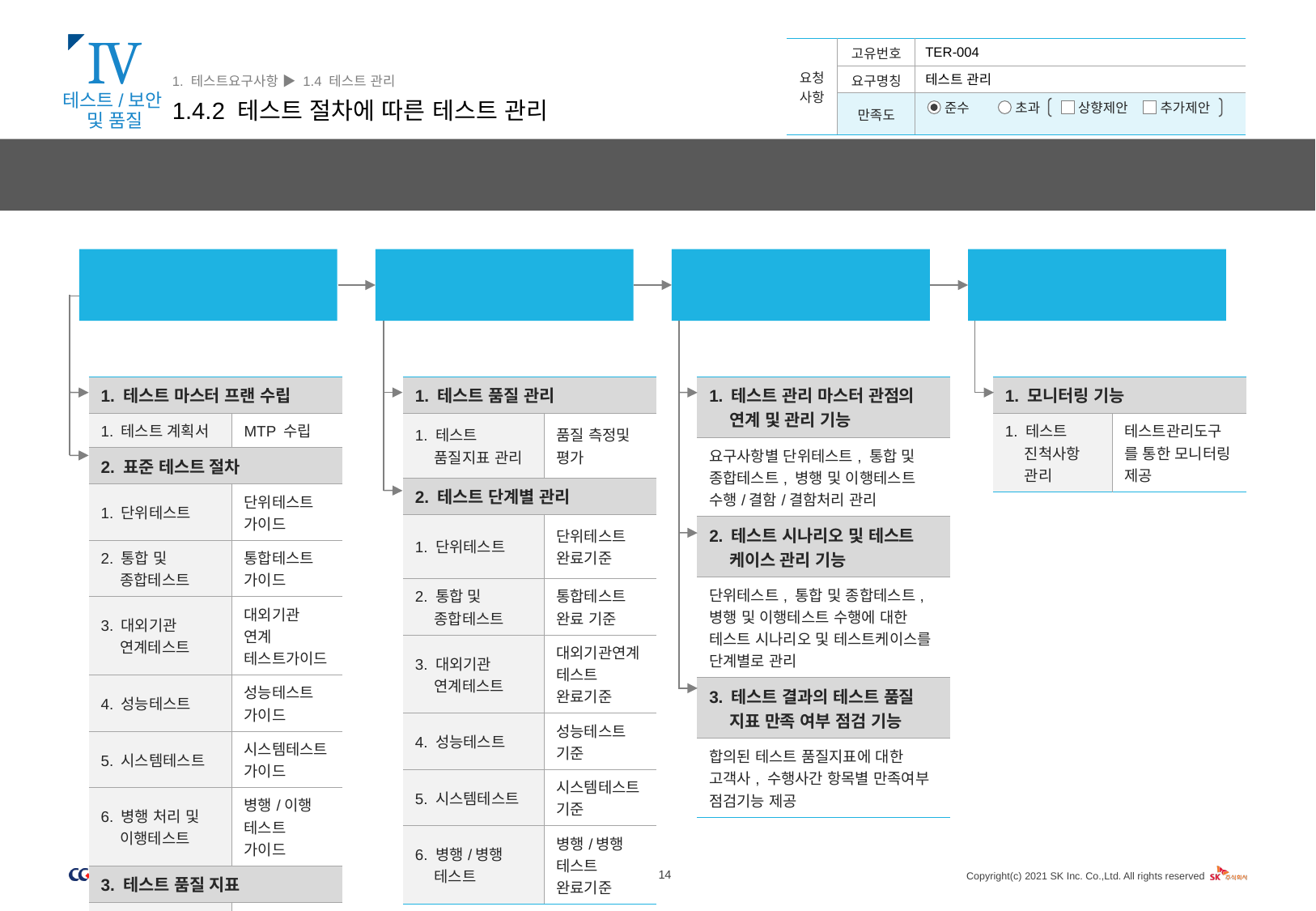

Ⅳ

테스트/보안
및 품질

1. 테스트요구사항 ▶ 1.4 테스트 관리
1.4.2 테스트 절차에 따른 테스트 관리
TER-004
테스트 관리

테스트 품질 관리를 위하여 적용 가능한 표준테스트 절차 및 테스트 품질지표 제시, 테스트절차에 따른 테스트 관리기능, 테스트 수행관리, 모니터링을 제공합니다.
표준 테스트 절차 수립
(테스트 생애 주기 관점 포함)
테스트 절차에 따른
테스트 관리기능
테스트 수행관리
모니터링
| 1. 테스트 마스터 프랜 수립 |  |
| --- | --- |
| 1. 테스트 계획서 | MTP 수립 |
| 2. 표준 테스트 절차 |  |
| 1. 단위테스트 | 단위테스트 가이드 |
| 2. 통합 및 종합테스트 | 통합테스트 가이드 |
| 3. 대외기관 연계테스트 | 대외기관 연계 테스트가이드 |
| 4. 성능테스트 | 성능테스트 가이드 |
| 5. 시스템테스트 | 시스템테스트 가이드 |
| 6. 병행 처리 및 이행테스트 | 병행/이행 테스트 가이드 |
| 3. 테스트 품질 지표 |  |
| 1. 테스트 품질지표 수립 | 품질지표 |
| 1. 테스트 관리 마스터 관점의 연계 및 관리 기능 |
| --- |
| 요구사항별 단위테스트, 통합 및 종합테스트, 병행 및 이행테스트 수행/결함/결함처리 관리 |
| 2. 테스트 시나리오 및 테스트 케이스 관리 기능 |
| 단위테스트, 통합 및 종합테스트, 병행 및 이행테스트 수행에 대한 테스트 시나리오 및 테스트케이스를 단계별로 관리 |
| 3. 테스트 결과의 테스트 품질 지표 만족 여부 점검 기능 |
| 합의된 테스트 품질지표에 대한 고객사, 수행사간 항목별 만족여부 점검기능 제공 |
| 1. 모니터링 기능 |  |
| --- | --- |
| 1. 테스트 진척사항 관리 | 테스트관리도구를 통한 모니터링 제공 |
| 1. 테스트 품질 관리 |  |
| --- | --- |
| 1. 테스트 품질지표 관리 | 품질 측정및 평가 |
| 2. 테스트 단계별 관리 |  |
| 1. 단위테스트 | 단위테스트 완료기준 |
| 2. 통합 및 종합테스트 | 통합테스트 완료 기준 |
| 3. 대외기관 연계테스트 | 대외기관연계테스트 완료기준 |
| 4. 성능테스트 | 성능테스트 기준 |
| 5. 시스템테스트 | 시스템테스트 기준 |
| 6. 병행/병행 테스트 | 병행/병행 테스트 완료기준 |